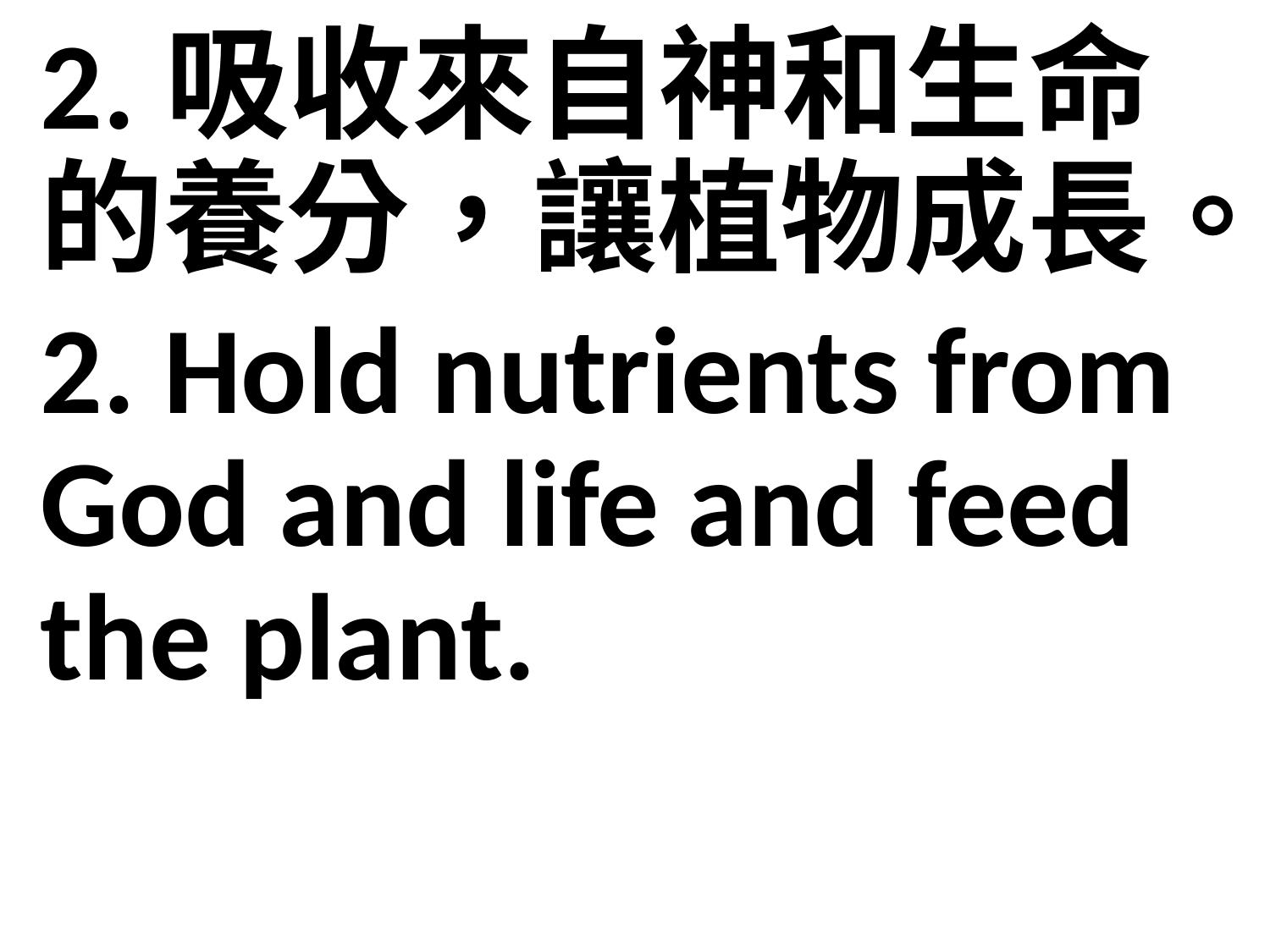

2.吸收來自神和生命的養分，讓植物成長。
2. Hold nutrients from God and life and feed the plant.